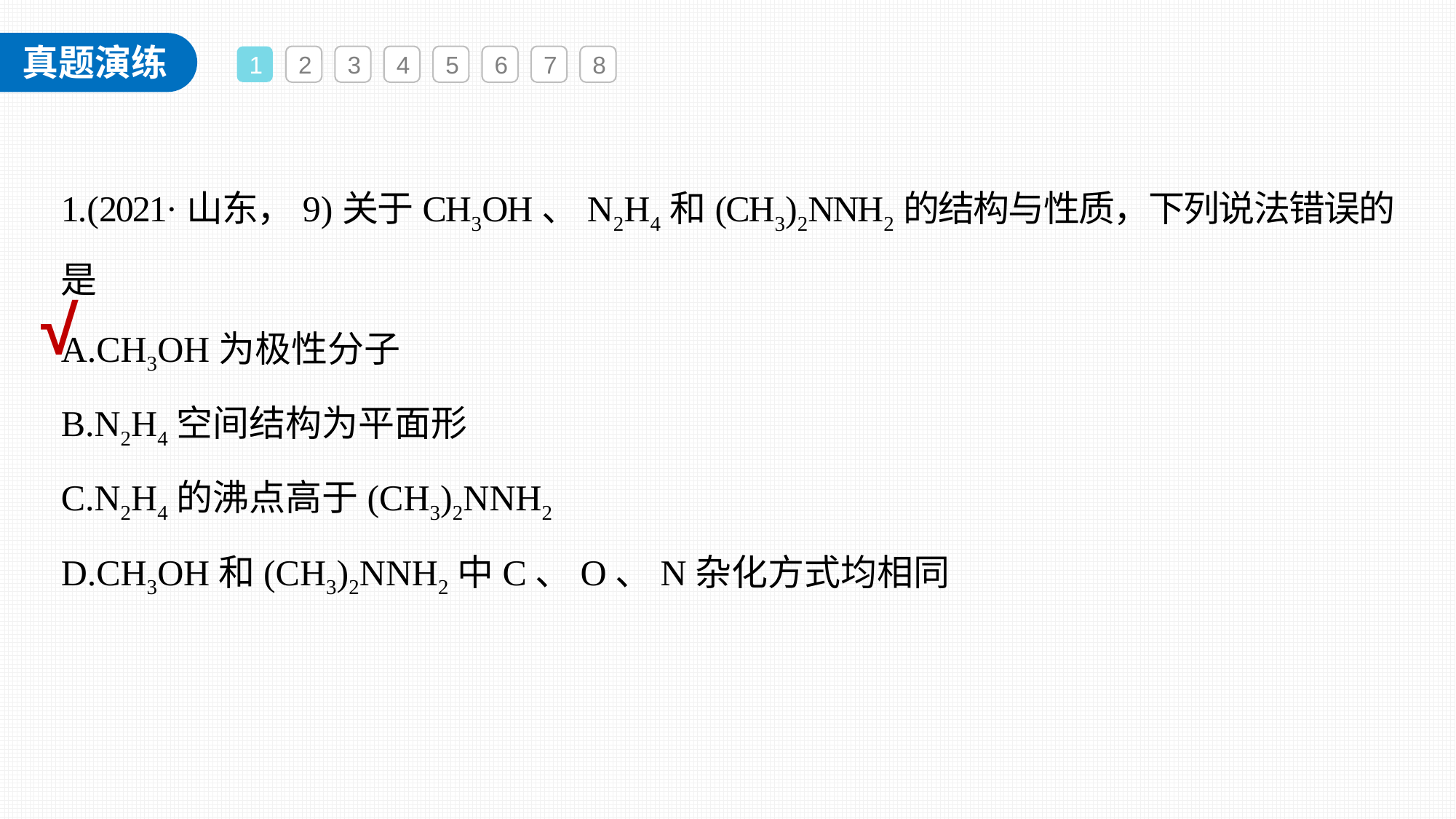

1
2
3
4
5
6
7
8
1.(2021·山东，9)关于CH3OH、N2H4和(CH3)2NNH2的结构与性质，下列说法错误的是
A.CH3OH为极性分子
B.N2H4空间结构为平面形
C.N2H4的沸点高于(CH3)2NNH2
D.CH3OH和(CH3)2NNH2中C、O、N杂化方式均相同
√